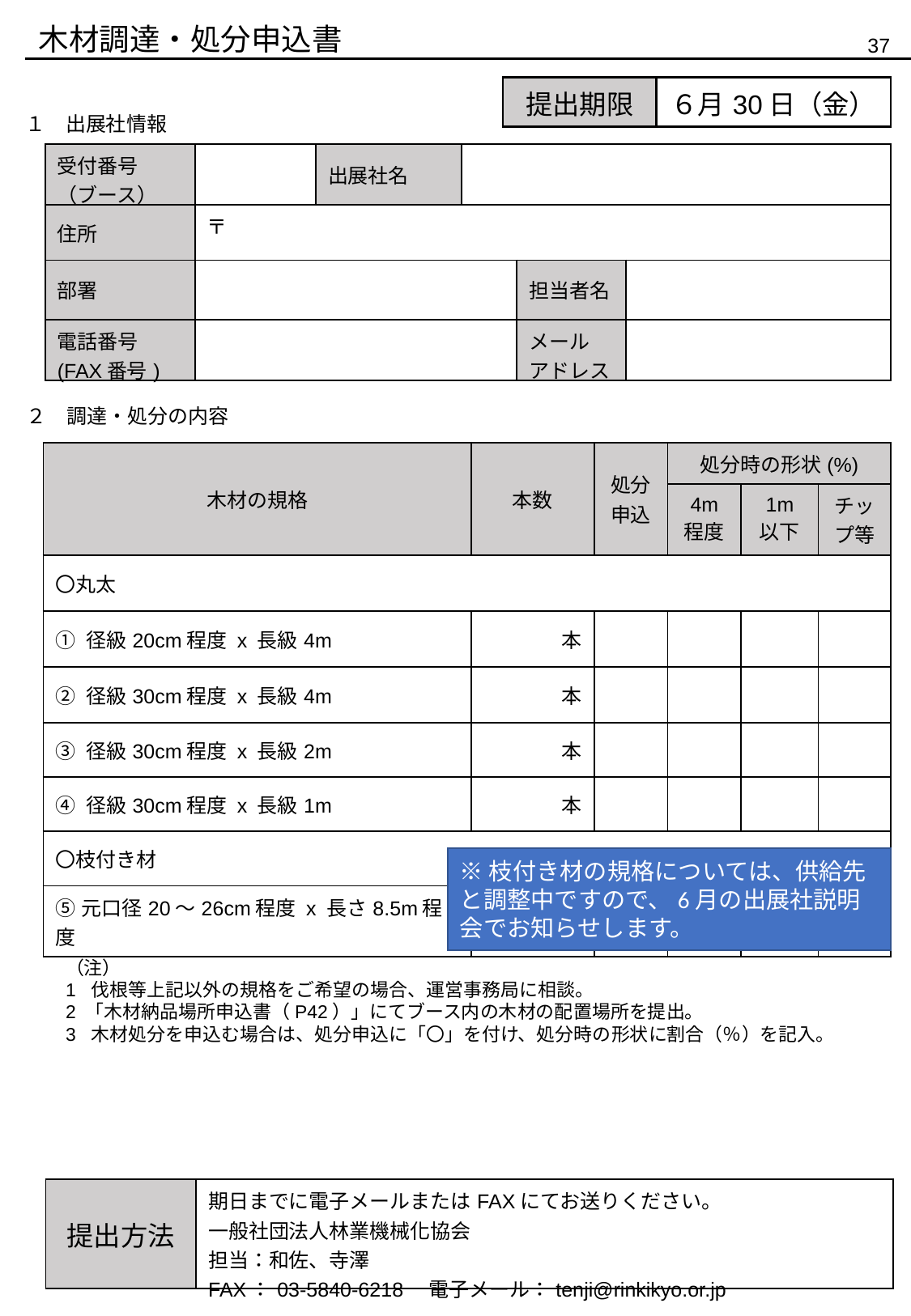

木材調達・処分申込書
37
| 提出期限 | ６月30日（金） |
| --- | --- |
１　出展社情報
| 受付番号 （ブース） |  | 出展社名 |  |  |  |
| --- | --- | --- | --- | --- | --- |
| 住所 | 〒 |  |  |  |  |
| 部署 |  |  |  | 担当者名 |  |
| 電話番号 (FAX番号) |  |  |  | メール アドレス |  |
２　調達・処分の内容
| 木材の規格 | 本数 | 処分申込 | 処分時の形状(%) |  |  |
| --- | --- | --- | --- | --- | --- |
|  |  |  | 4m 程度 | 1m 以下 | チップ等 |
| 〇丸太 |  |  |  |  |  |
| ① 径級20cm程度 x 長級4m | 本 |  |  |  |  |
| ➁ 径級30cm程度 x 長級4m | 本 |  |  |  |  |
| ③ 径級30cm程度 x 長級2m | 本 |  |  |  |  |
| ④ 径級30cm程度 x 長級1m | 本 |  |  |  |  |
| 〇枝付き材 |  |  |  |  |  |
| ⑤元口径20～26cm程度 x 長さ8.5m程度 | 本 |  |  |  |  |
※枝付き材の規格については、供給先と調整中ですので、6月の出展社説明会でお知らせします。
（注）
1  伐根等上記以外の規格をご希望の場合、運営事務局に相談。
2 「木材納品場所申込書（P42）」にてブース内の木材の配置場所を提出。
3  木材処分を申込む場合は、処分申込に「〇」を付け、処分時の形状に割合（％）を記入。
| 提出方法 | 期日までに電子メールまたはFAXにてお送りください。 一般社団法人林業機械化協会 担当：和佐、寺澤 FAX：03-5840-6218　電子メール：tenji@rinkikyo.or.jp |
| --- | --- |